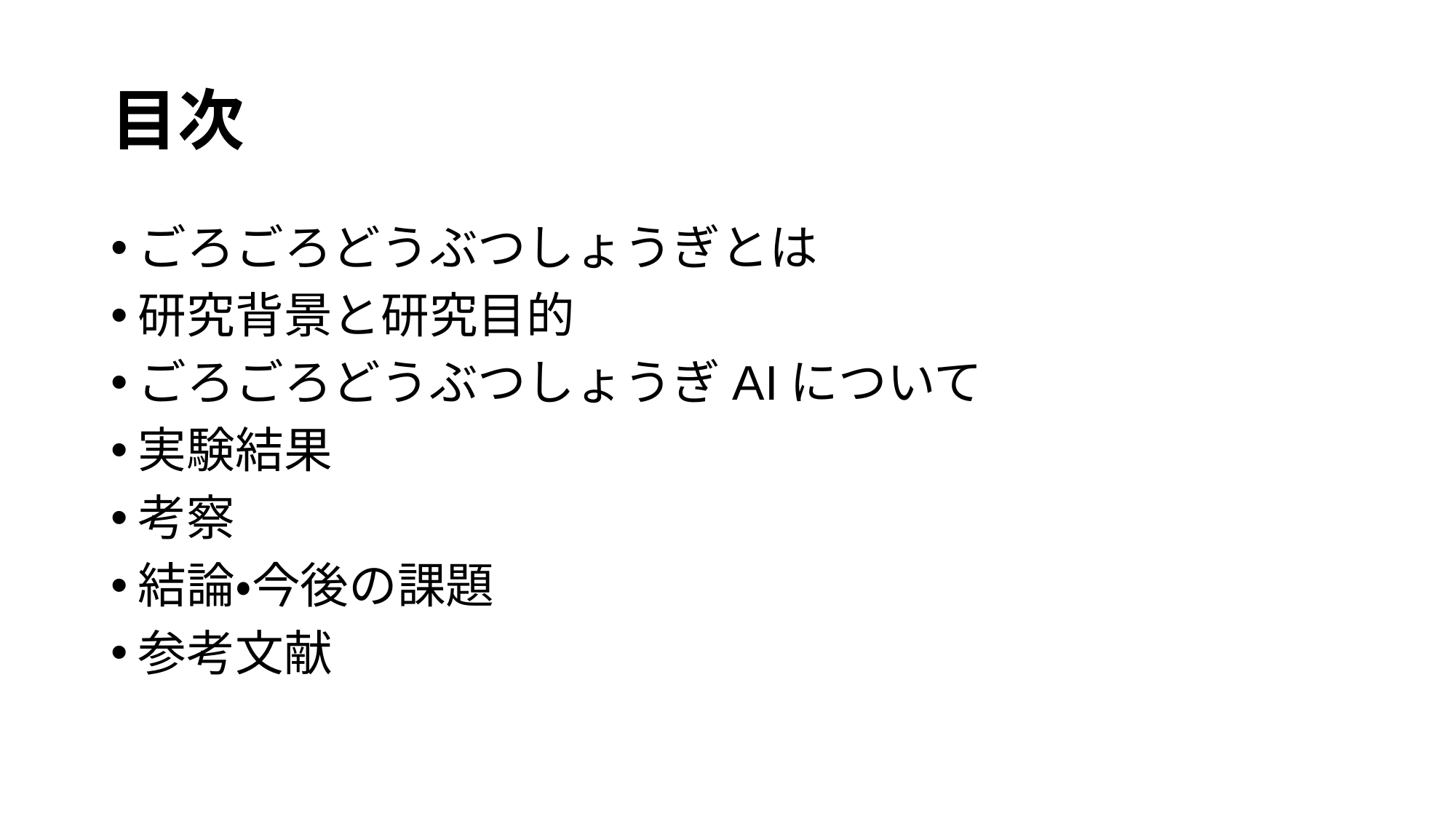

# 目次
ごろごろどうぶつしょうぎとは
研究背景と研究目的
ごろごろどうぶつしょうぎAIについて
実験結果
考察
結論・今後の課題
参考文献